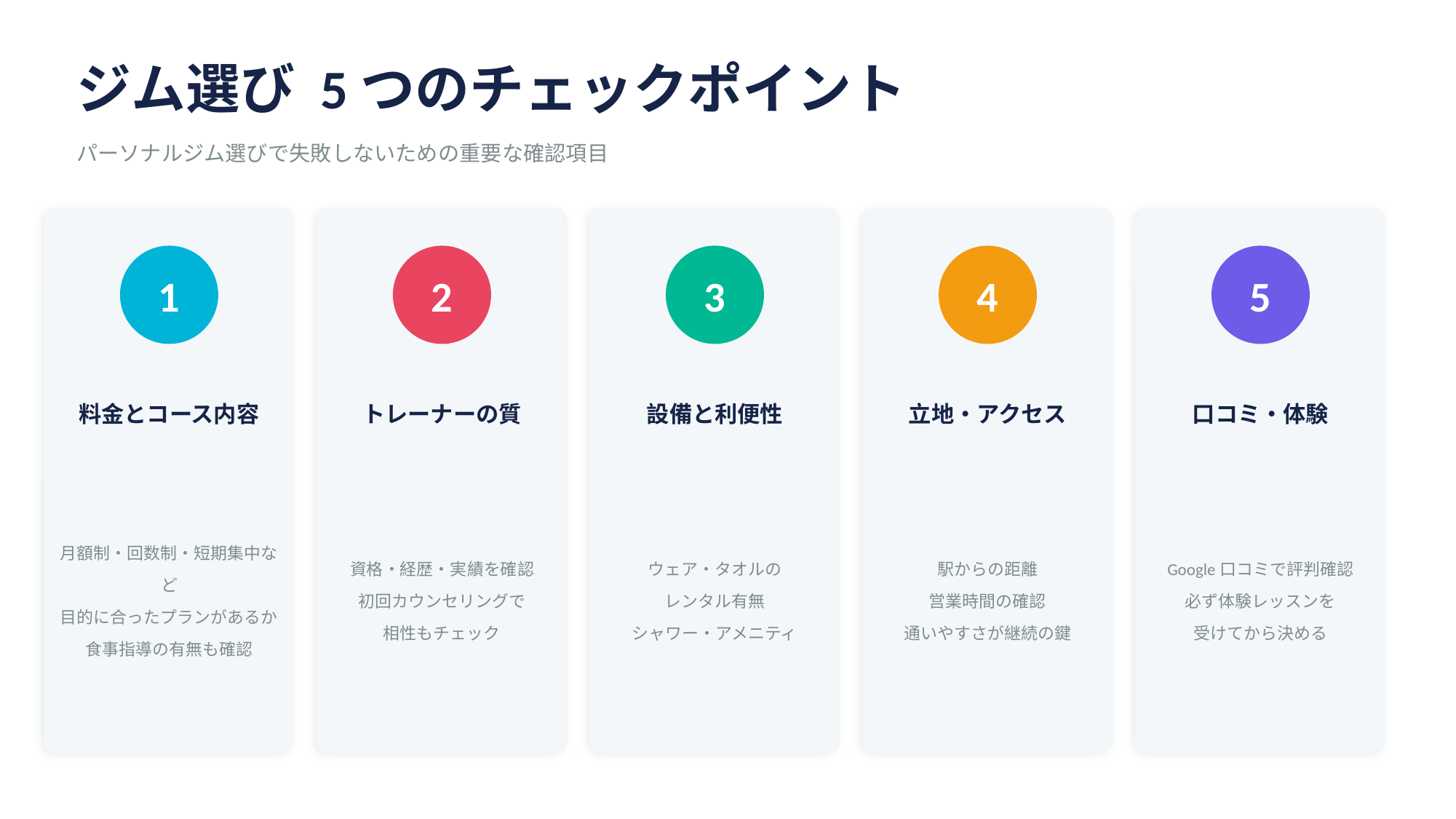

ジム選び 5つのチェックポイント
パーソナルジム選びで失敗しないための重要な確認項目

1

2

3

4

5
料金とコース内容
トレーナーの質
設備と利便性
立地・アクセス
口コミ・体験
月額制・回数制・短期集中など
目的に合ったプランがあるか
食事指導の有無も確認
資格・経歴・実績を確認
初回カウンセリングで
相性もチェック
ウェア・タオルの
レンタル有無
シャワー・アメニティ
駅からの距離
営業時間の確認
通いやすさが継続の鍵
Google口コミで評判確認
必ず体験レッスンを
受けてから決める